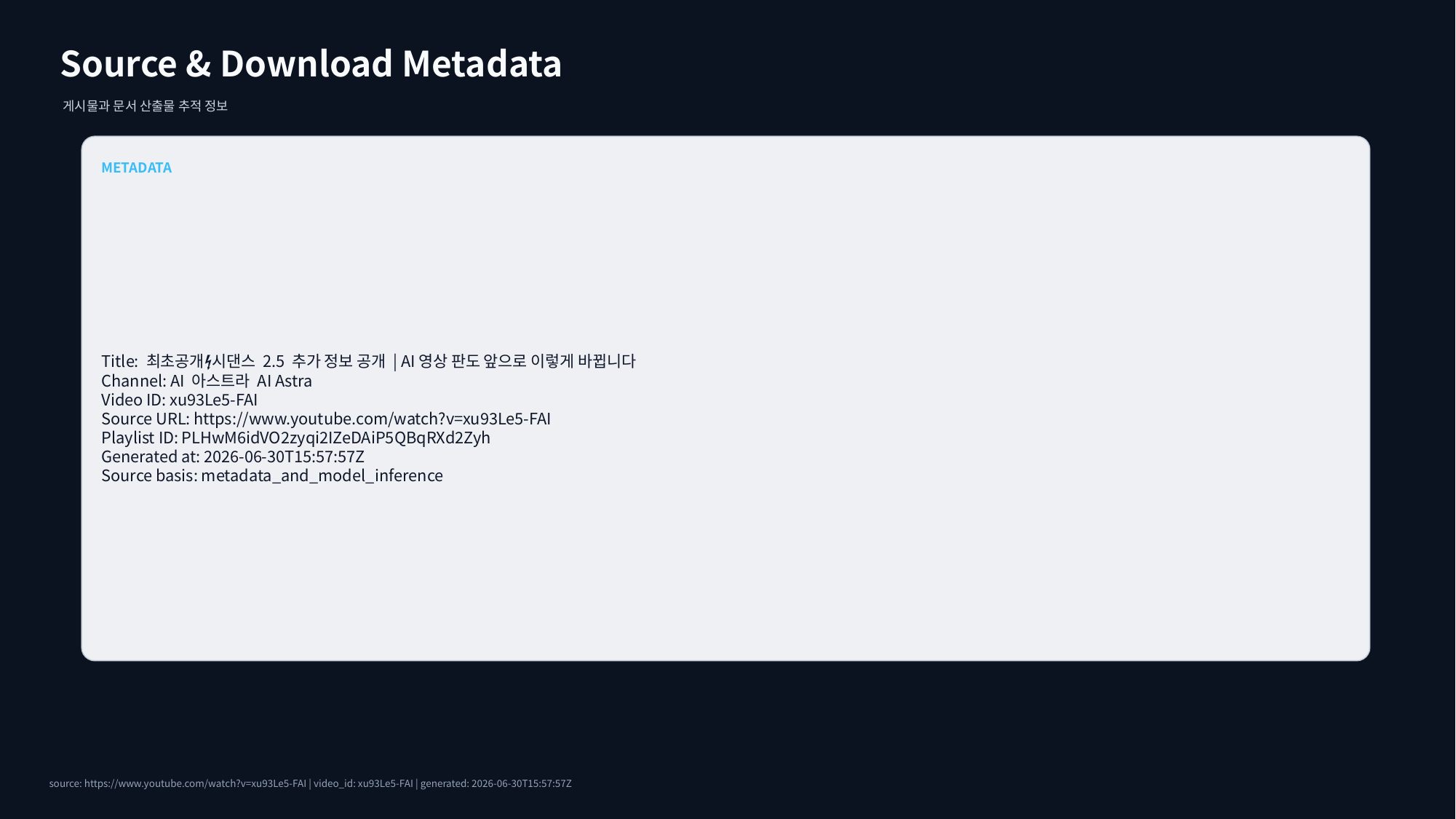

Source & Download Metadata
게시물과 문서 산출물 추적 정보

METADATA
Title: 최초공개⚡시댄스 2.5 추가 정보 공개 | AI영상 판도 앞으로 이렇게 바뀝니다
Channel: AI 아스트라 AI Astra
Video ID: xu93Le5-FAI
Source URL: https://www.youtube.com/watch?v=xu93Le5-FAI
Playlist ID: PLHwM6idVO2zyqi2IZeDAiP5QBqRXd2Zyh
Generated at: 2026-06-30T15:57:57Z
Source basis: metadata_and_model_inference
source: https://www.youtube.com/watch?v=xu93Le5-FAI | video_id: xu93Le5-FAI | generated: 2026-06-30T15:57:57Z